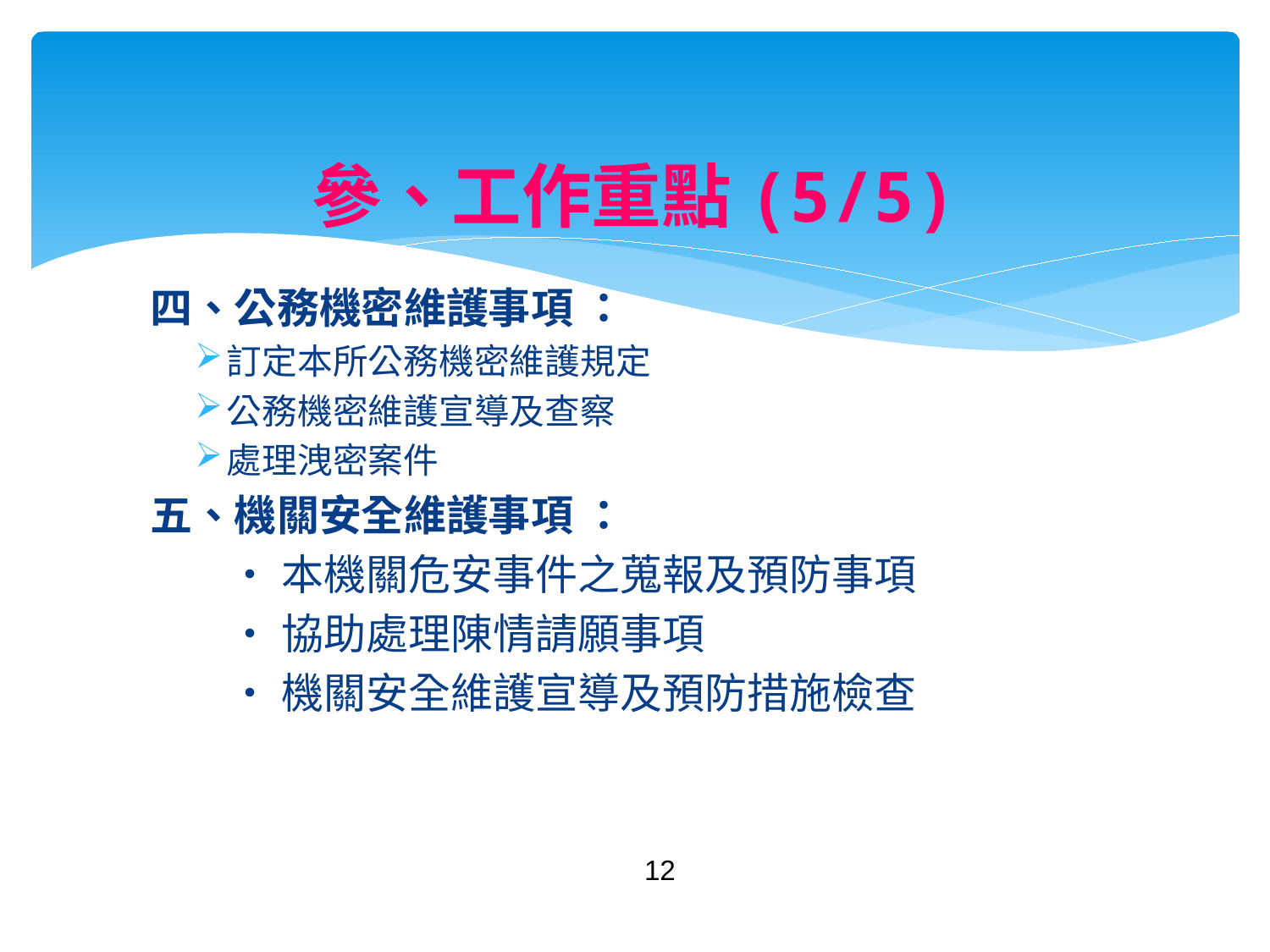

# 參、工作重點(5/5)
四、公務機密維護事項 ：
訂定本所公務機密維護規定
公務機密維護宣導及查察
處理洩密案件
五、機關安全維護事項 ：
‧本機關危安事件之蒐報及預防事項
‧協助處理陳情請願事項
‧機關安全維護宣導及預防措施檢查
12